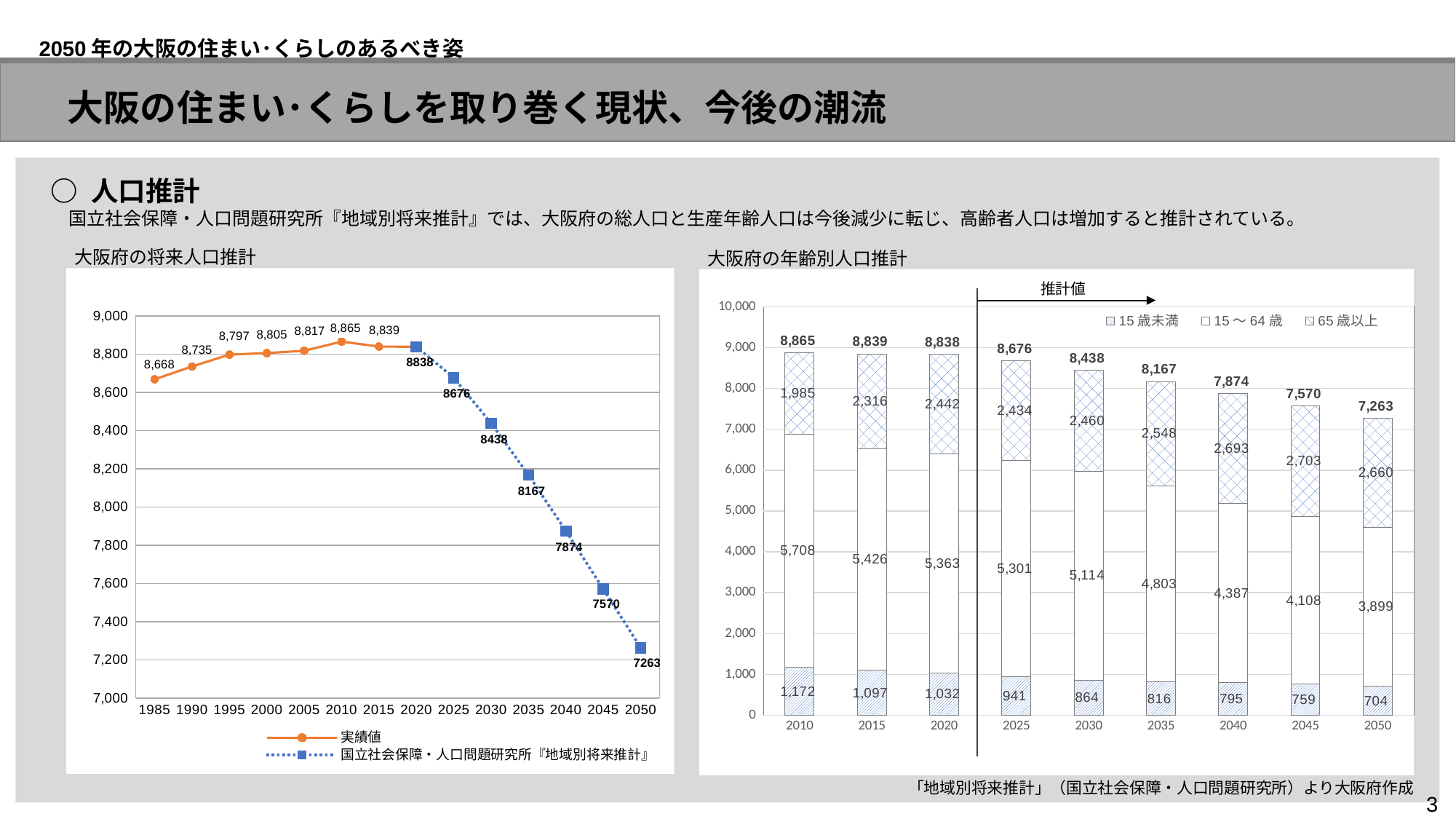

2050年の大阪の住まい･くらしのあるべき姿

　大阪の住まい･くらしを取り巻く現状、今後の潮流

○ 人口推計
　国立社会保障・人口問題研究所『地域別将来推計』では、大阪府の総人口と生産年齢人口は今後減少に転じ、高齢者人口は増加すると推計されている。
大阪府の将来人口推計
大阪府の年齢別人口推計

[unsupported chart]

### Chart

| Category | 15歳未満 | 15～64歳 | 65歳以上 | 計 |
|---|---|---|---|---|
| 2010 | 1172.0 | 5708.0 | 1985.0 | 8865.0 |
| 2015 | 1097.0 | 5426.0 | 2316.0 | 8839.0 |
| 2020 | 1032.0 | 5363.0 | 2442.0 | 8838.0 |
| 2025 | 941.0 | 5301.0 | 2434.0 | 8676.0 |
| 2030 | 864.0 | 5114.0 | 2460.0 | 8438.0 |
| 2035 | 816.0 | 4803.0 | 2548.0 | 8167.0 |
| 2040 | 795.0 | 4387.0 | 2693.0 | 7874.0 |
| 2045 | 759.0 | 4108.0 | 2703.0 | 7570.0 |
| 2050 | 704.0 | 3899.0 | 2660.0 | 7263.0 |
推計値
「地域別将来推計」（国立社会保障・人口問題研究所）より大阪府作成
3